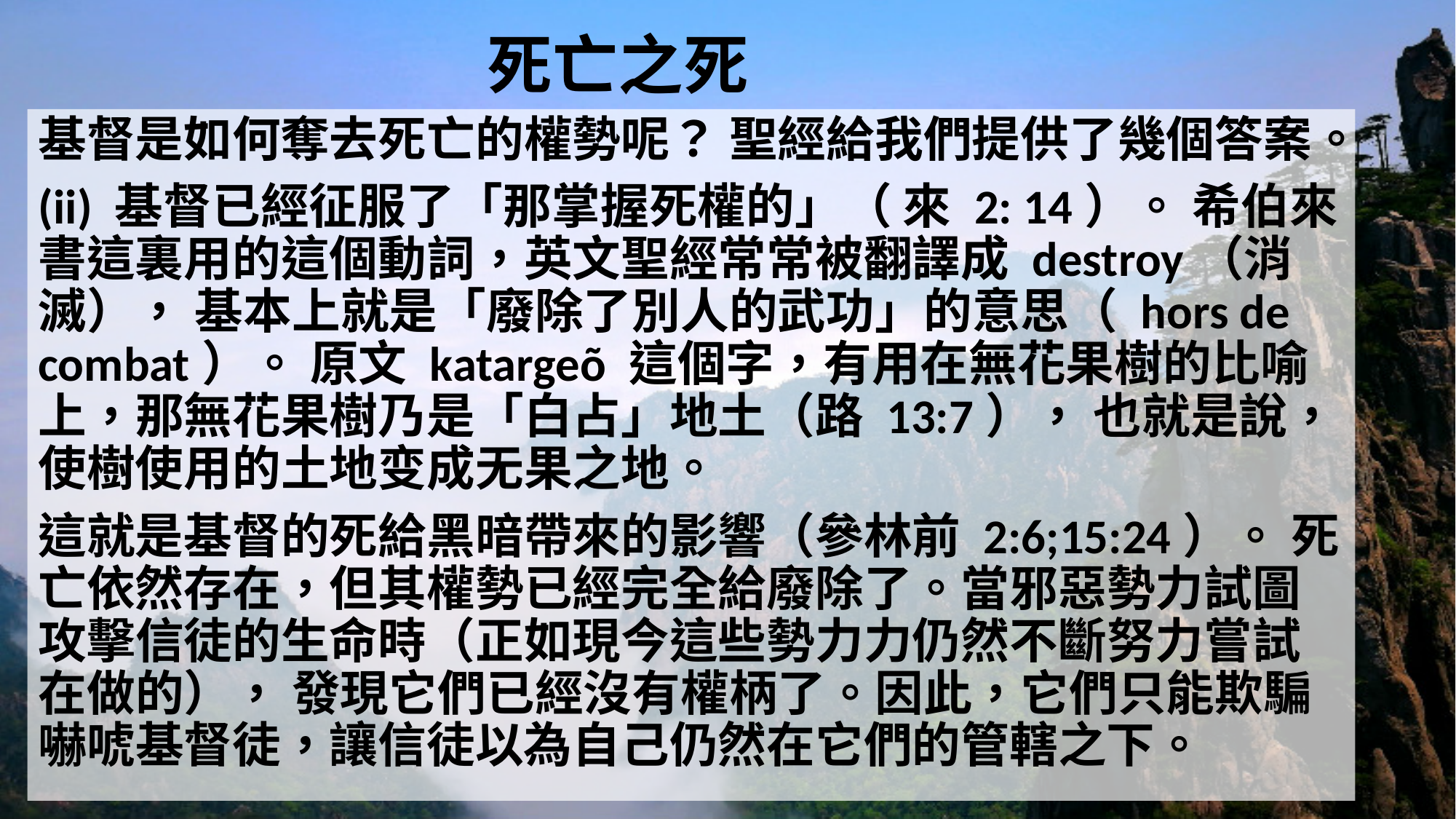

# 死亡之死
基督是如何奪去死亡的權勢呢？ 聖經給我們提供了幾個答案。
(ii) 基督已經征服了「那掌握死權的」（ 來 2: 14）。 希伯來書這裏用的這個動詞，英文聖經常常被翻譯成 destroy（消滅）， 基本上就是「廢除了別人的武功」的意思（ hors de combat）。 原文 katargeõ 這個字，有用在無花果樹的比喻上，那無花果樹乃是「白占」地土（路 13:7）， 也就是說，使樹使用的土地变成无果之地。
這就是基督的死給黑暗帶來的影響（參林前 2:6;15:24）。 死亡依然存在，但其權勢已經完全給廢除了。當邪惡勢力試圖攻擊信徒的生命時（正如現今這些勢力力仍然不斷努力嘗試在做的）， 發現它們已經沒有權柄了。因此，它們只能欺騙嚇唬基督徒，讓信徒以為自己仍然在它們的管轄之下。